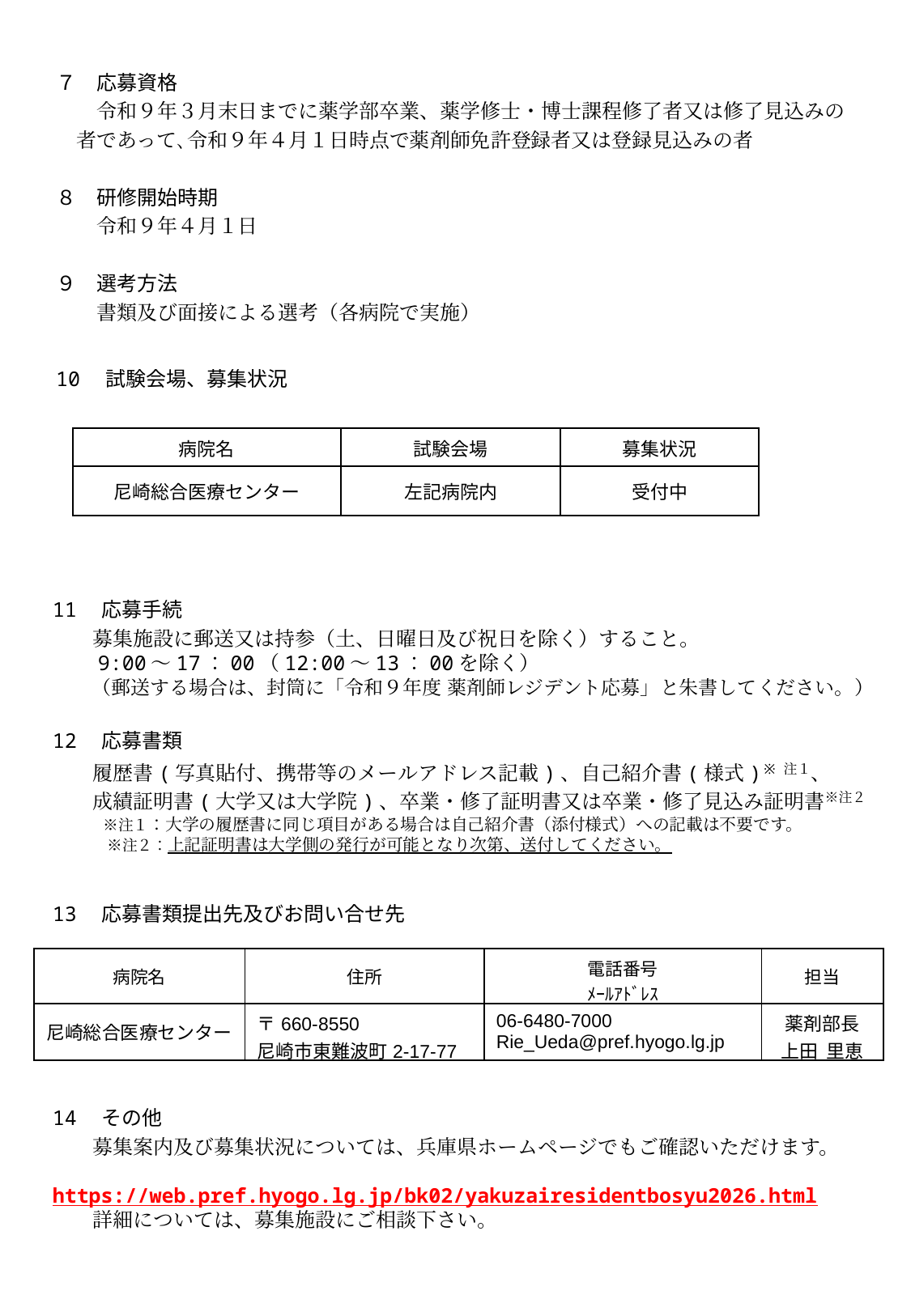

７　応募資格
　　令和９年３月末日までに薬学部卒業、薬学修士・博士課程修了者又は修了見込みの
　者であって､令和９年４月１日時点で薬剤師免許登録者又は登録見込みの者

８　研修開始時期
　　令和９年４月１日

９　選考方法
　　書類及び面接による選考（各病院で実施）
10　試験会場、募集状況
| 病院名 | 試験会場 | 募集状況 |
| --- | --- | --- |
| 尼崎総合医療センター | 左記病院内 | 受付中 |
11　応募手続
　　募集施設に郵送又は持参（土、日曜日及び祝日を除く）すること。
　　9:00～17：00（12:00～13：00を除く）
　　（郵送する場合は、封筒に「令和９年度 薬剤師レジデント応募」と朱書してください。）

12　応募書類
　　履歴書(写真貼付、携帯等のメールアドレス記載)、自己紹介書(様式)※注１、
　　成績証明書(大学又は大学院)、卒業・修了証明書又は卒業・修了見込み証明書※注２
　　    ※注１：大学の履歴書に同じ項目がある場合は自己紹介書（添付様式）への記載は不要です。
   　 　※注２：上記証明書は大学側の発行が可能となり次第、送付してください。

13　応募書類提出先及びお問い合せ先
| 病院名 | 住所 | 電話番号 ﾒｰﾙｱﾄﾞﾚｽ | 担当 |
| --- | --- | --- | --- |
| 尼崎総合医療センター | 〒660-8550 尼崎市東難波町2-17-77 | 06-6480-7000 Rie\_Ueda@pref.hyogo.lg.jp | 薬剤部長 上田 里恵 |
14　その他
　　募集案内及び募集状況については、兵庫県ホームページでもご確認いただけます。
　　　https://web.pref.hyogo.lg.jp/bk02/yakuzairesidentbosyu2026.html
　　詳細については、募集施設にご相談下さい。